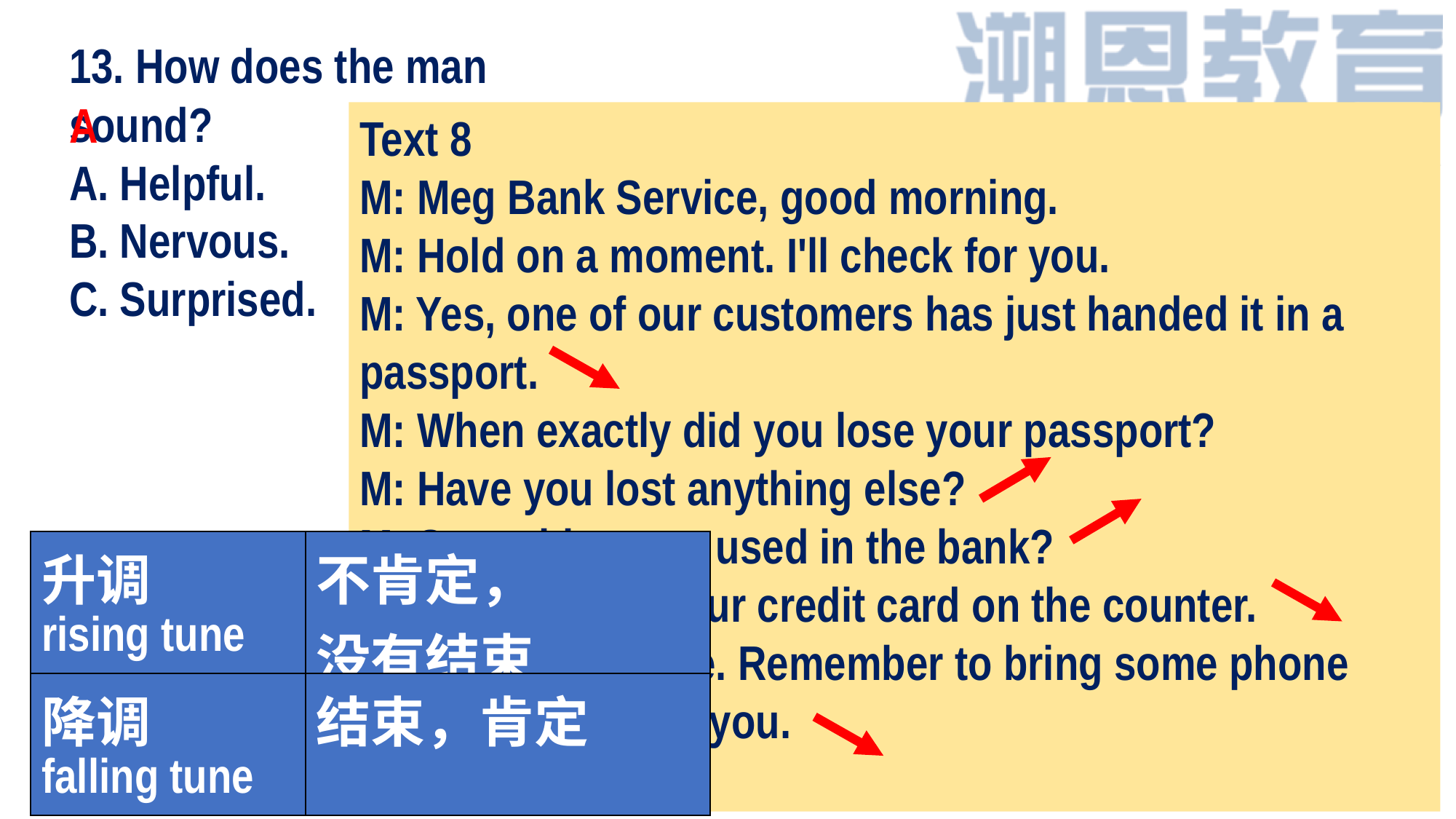

13. How does the man sound?
A. Helpful.
B. Nervous.
C. Surprised.

A
Text 8
M: Meg Bank Service, good morning.
M: Hold on a moment. I'll check for you.
M: Yes, one of our customers has just handed it in a passport.
M: When exactly did you lose your passport?
M: Have you lost anything else?
M: Something you used in the bank?
M: Yes, you left your credit card on the counter.
M: That will be fine. Remember to bring some phone identification with you.
M: See you later.
| 升调 rising tune | 不肯定， 没有结束 |
| --- | --- |
| 降调 falling tune | 结束，肯定 |